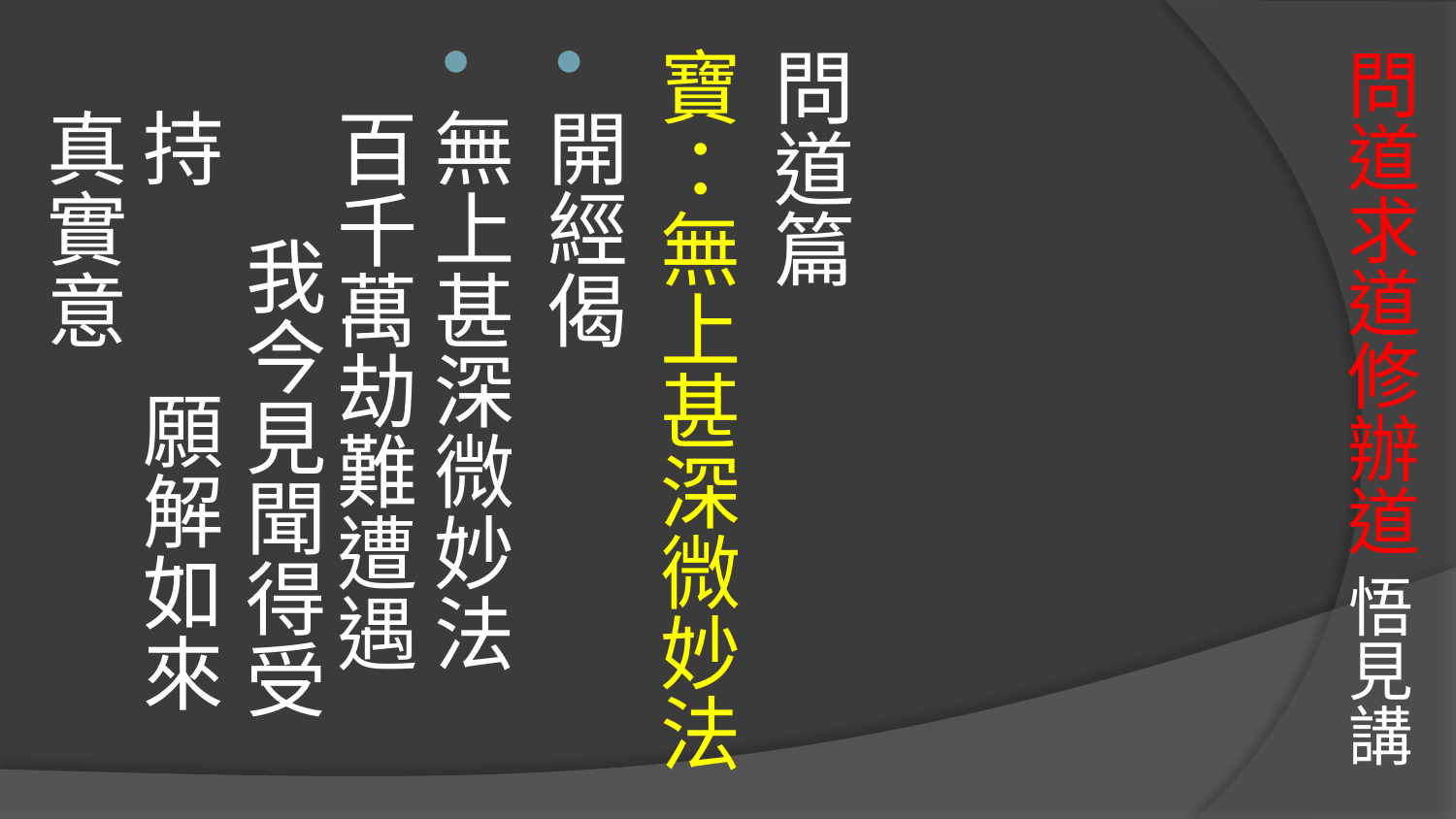

# 問道求道修辦道 悟見講
問道篇
寶：無上甚深微妙法
開經偈
無上甚深微妙法   百千萬劫難遭遇             我今見聞得受持           願解如來真實意